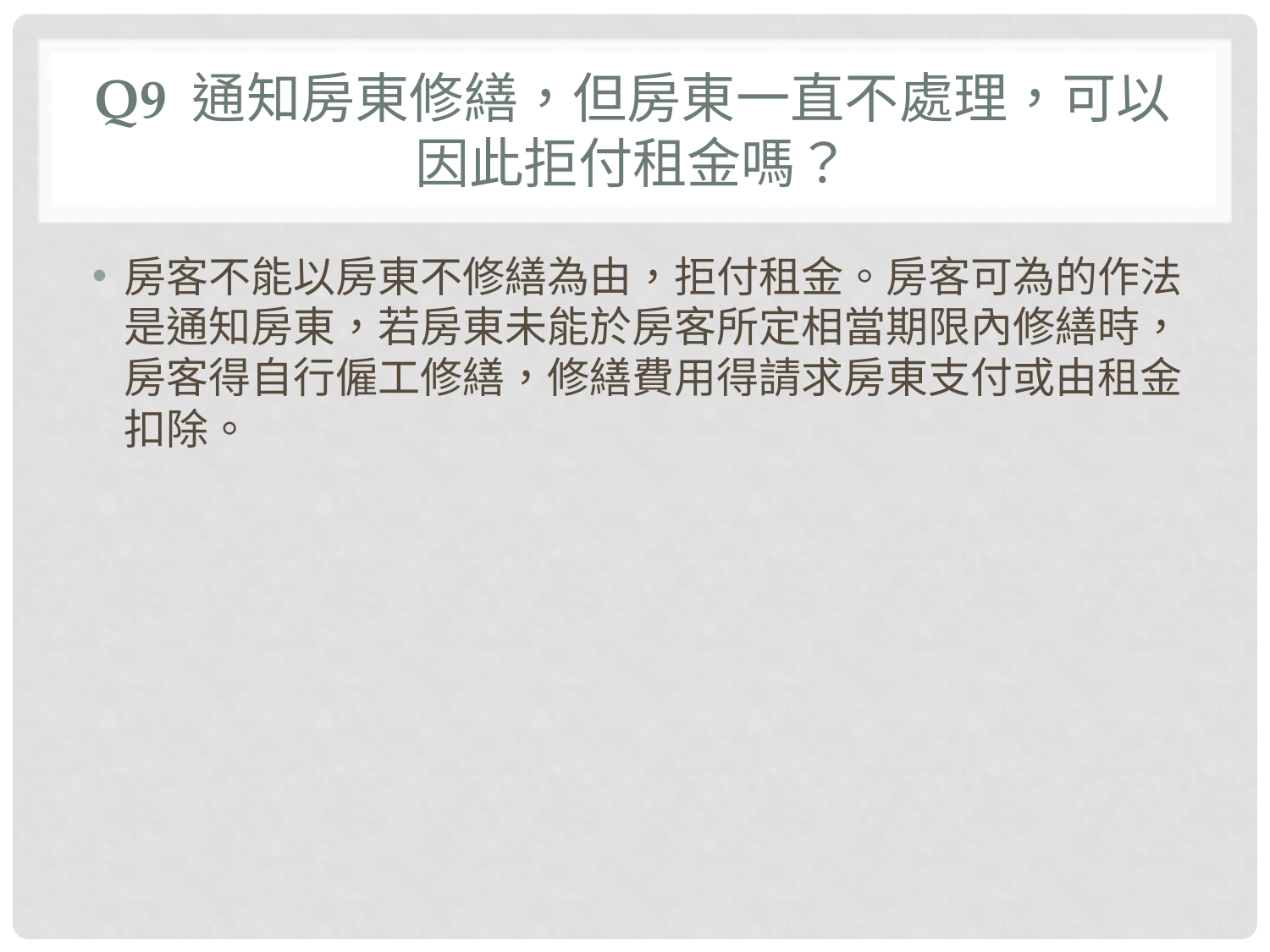

# q9 通知房東修繕，但房東一直不處理，可以因此拒付租金嗎？
房客不能以房東不修繕為由，拒付租金。房客可為的作法是通知房東，若房東未能於房客所定相當期限內修繕時，房客得自行僱工修繕，修繕費用得請求房東支付或由租金扣除。